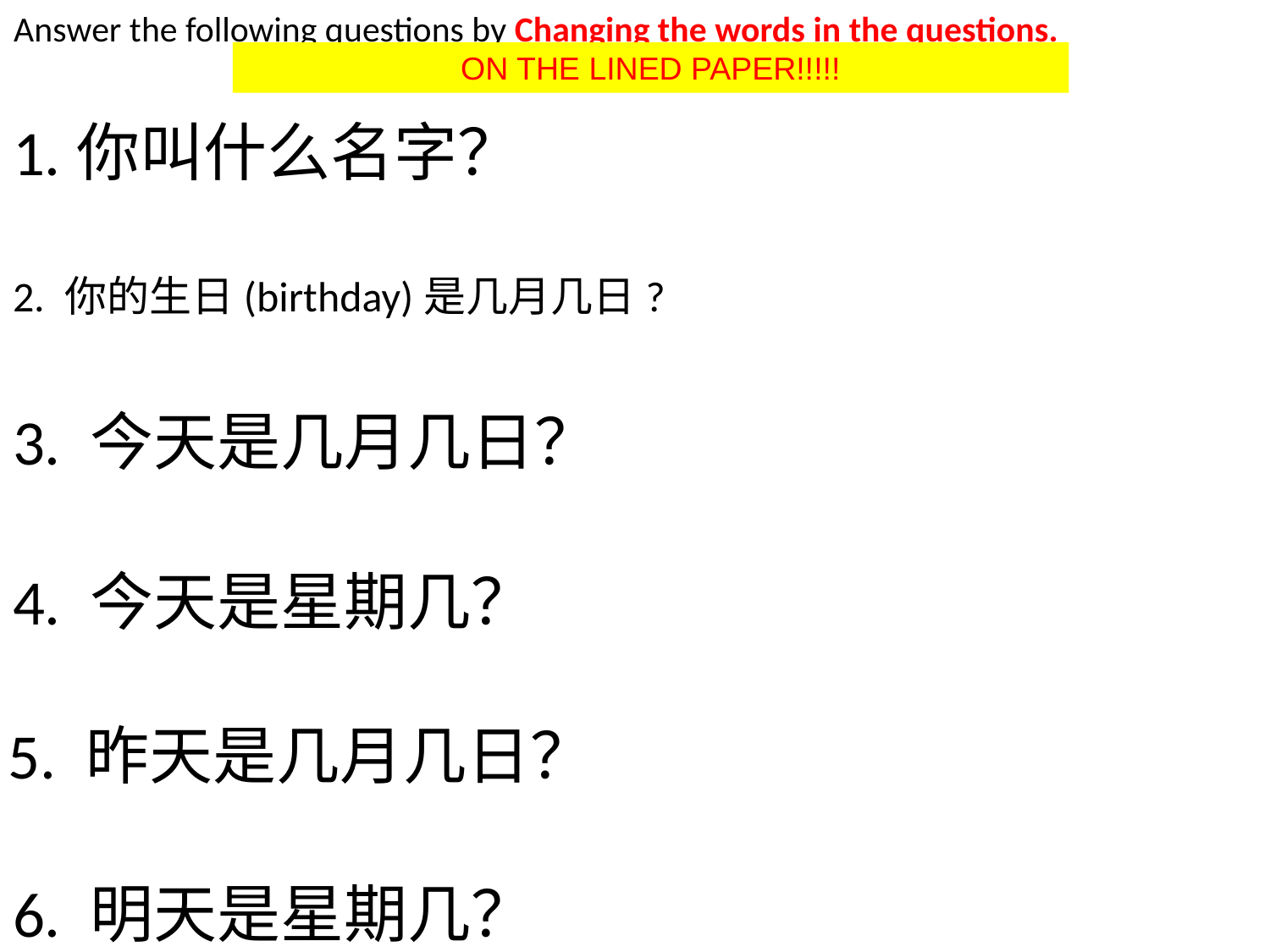

Answer the following questions by Changing the words in the questions.
ON THE LINED PAPER!!!!!
1.你叫什么名字？
2. 你的生日(birthday)是几月几日?
3. 今天是几月几日？
4. 今天是星期几？
5. 昨天是几月几日？
6. 明天是星期几？